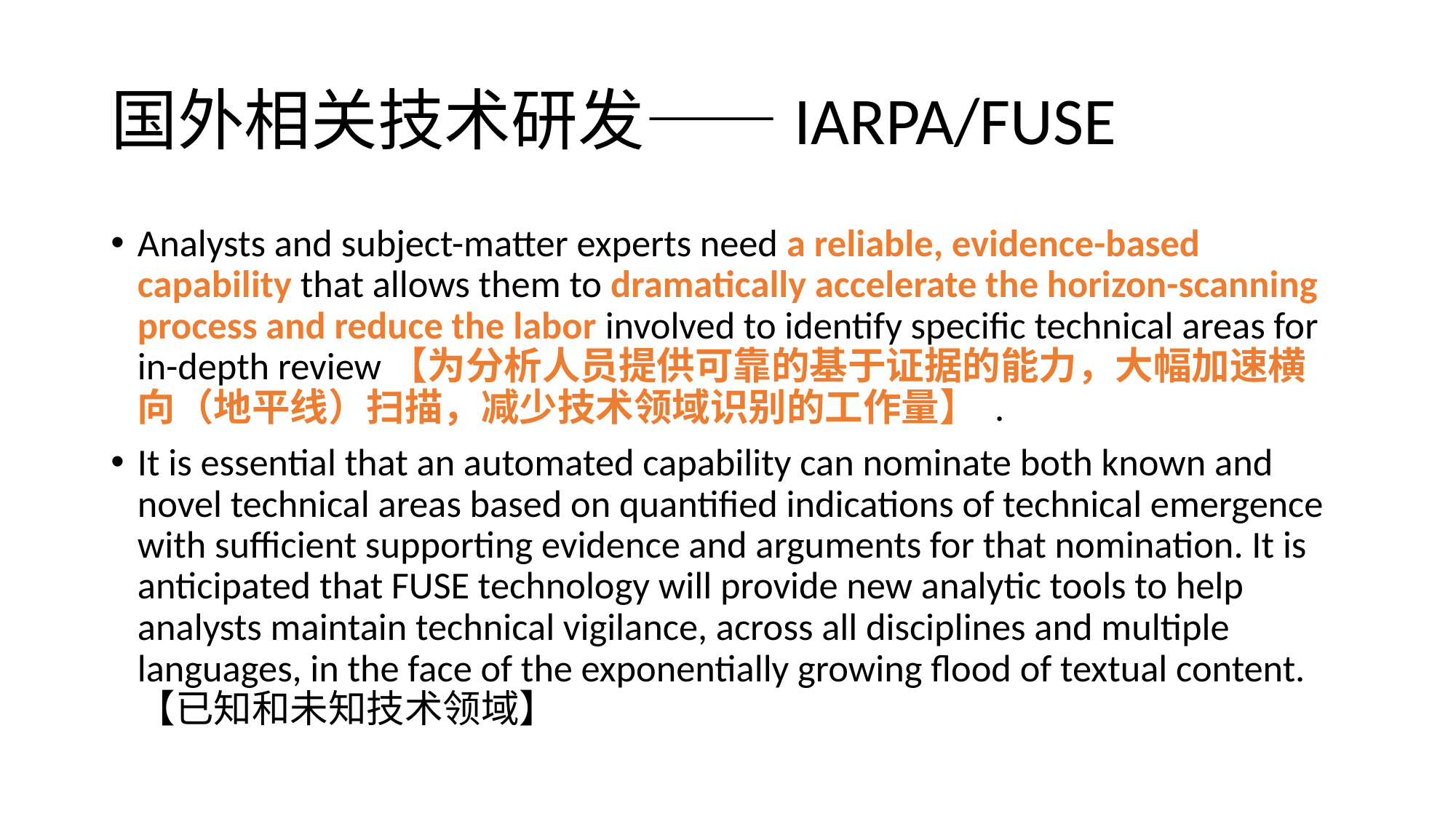

# 国外相关技术研发——IARPA/FUSE
Analysts and subject-matter experts need a reliable, evidence-based capability that allows them to dramatically accelerate the horizon-scanning process and reduce the labor involved to identify specific technical areas for in-depth review【为分析人员提供可靠的基于证据的能力，大幅加速横向（地平线）扫描，减少技术领域识别的工作量】 .
It is essential that an automated capability can nominate both known and novel technical areas based on quantified indications of technical emergence with sufficient supporting evidence and arguments for that nomination. It is anticipated that FUSE technology will provide new analytic tools to help analysts maintain technical vigilance, across all disciplines and multiple languages, in the face of the exponentially growing flood of textual content.【已知和未知技术领域】